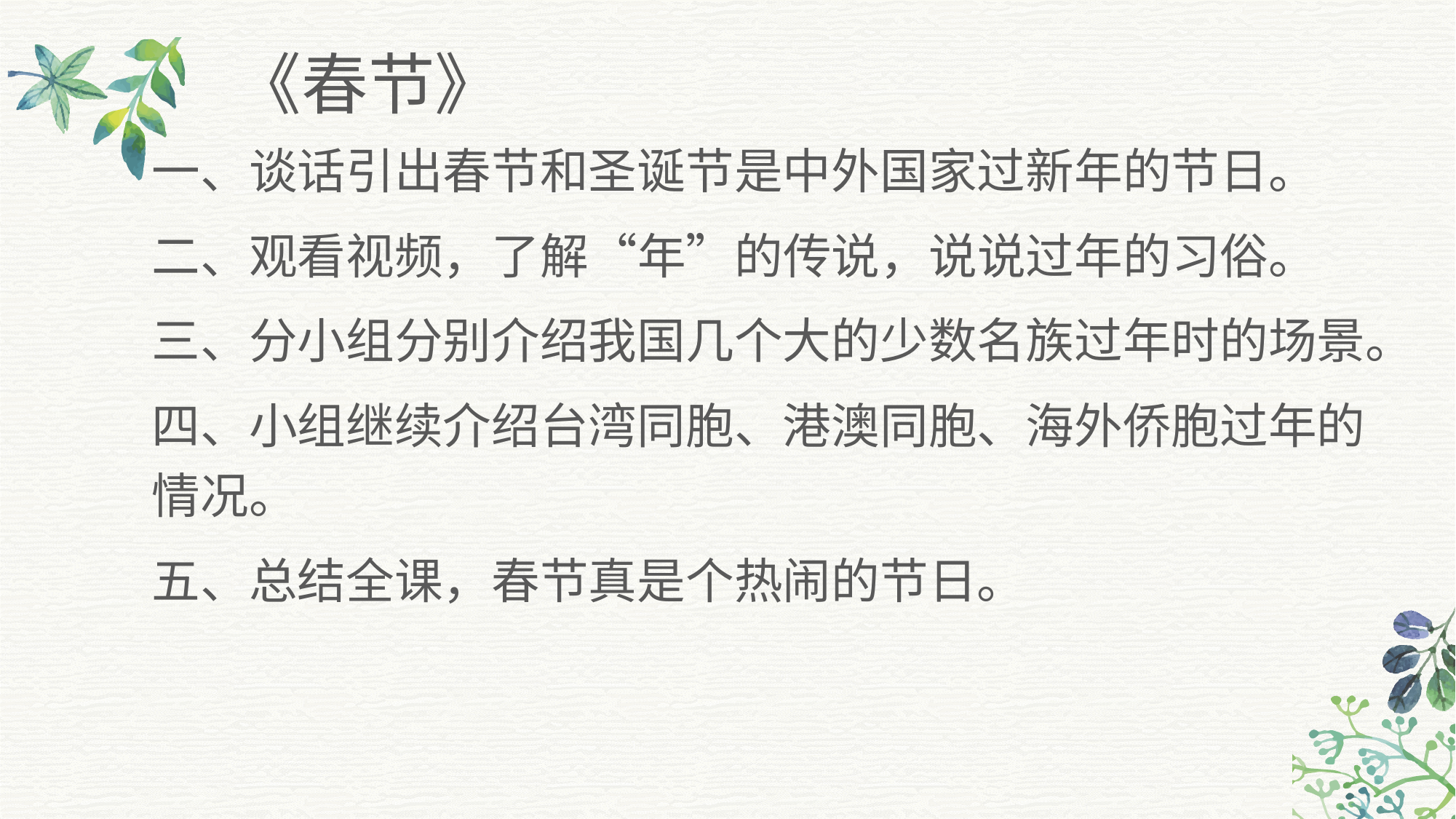

# 《春节》
一、谈话引出春节和圣诞节是中外国家过新年的节日。
二、观看视频，了解“年”的传说，说说过年的习俗。
三、分小组分别介绍我国几个大的少数名族过年时的场景。
四、小组继续介绍台湾同胞、港澳同胞、海外侨胞过年的情况。
五、总结全课，春节真是个热闹的节日。